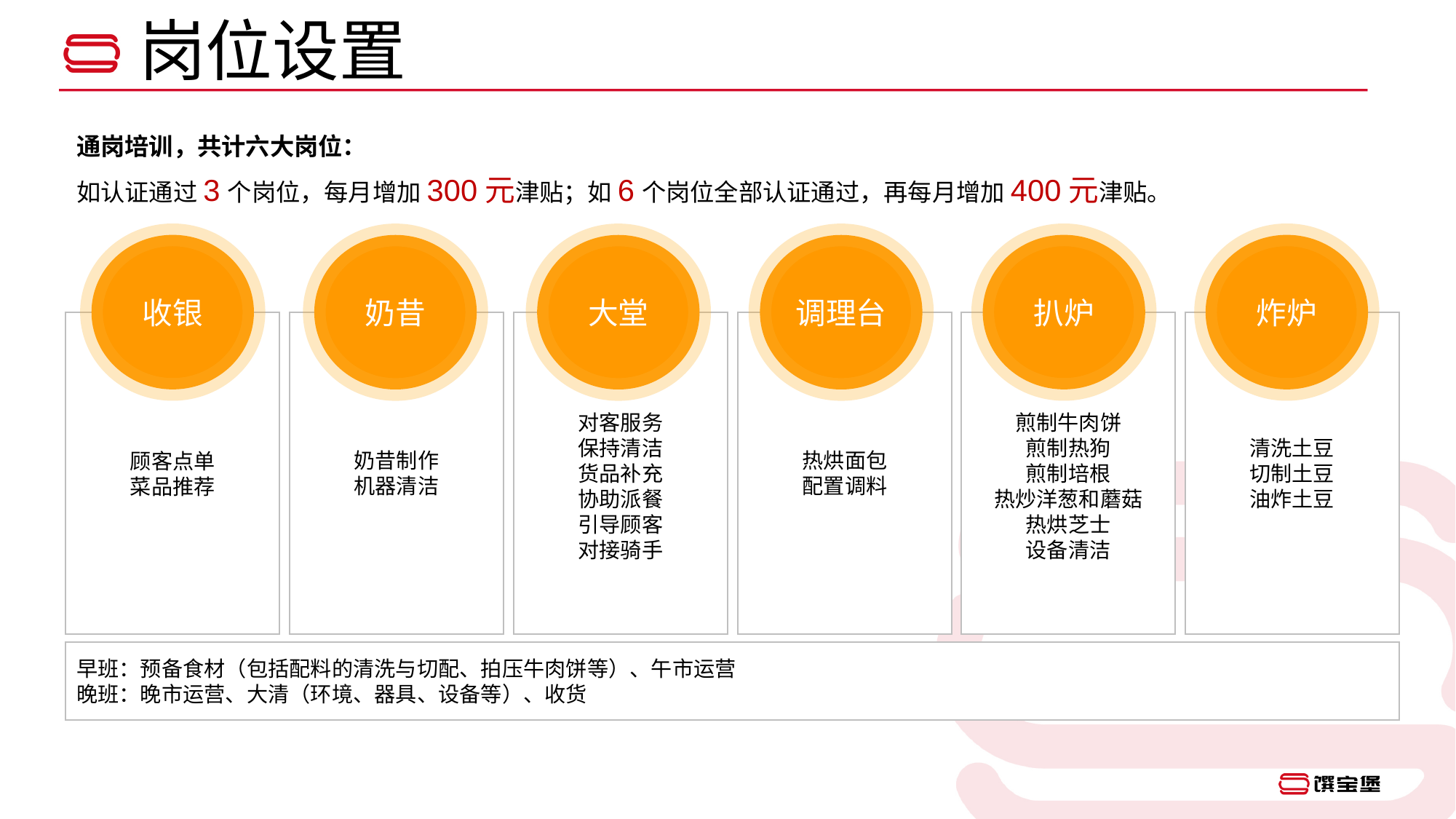

岗位设置
通岗培训，共计六大岗位：
如认证通过3个岗位，每月增加300元津贴；如6个岗位全部认证通过，再每月增加400元津贴。
收银
扒炉
炸炉
奶昔
大堂
调理台
奶昔制作
机器清洁

对客服务
保持清洁
货品补充
协助派餐
引导顾客
对接骑手
热烘面包
配置调料

煎制牛肉饼
煎制热狗
煎制培根
热炒洋葱和蘑菇
热烘芝士
设备清洁
清洗土豆
切制土豆
油炸土豆
顾客点单
菜品推荐
早班：预备食材（包括配料的清洗与切配、拍压牛肉饼等）、午市运营
晚班：晚市运营、大清（环境、器具、设备等）、收货